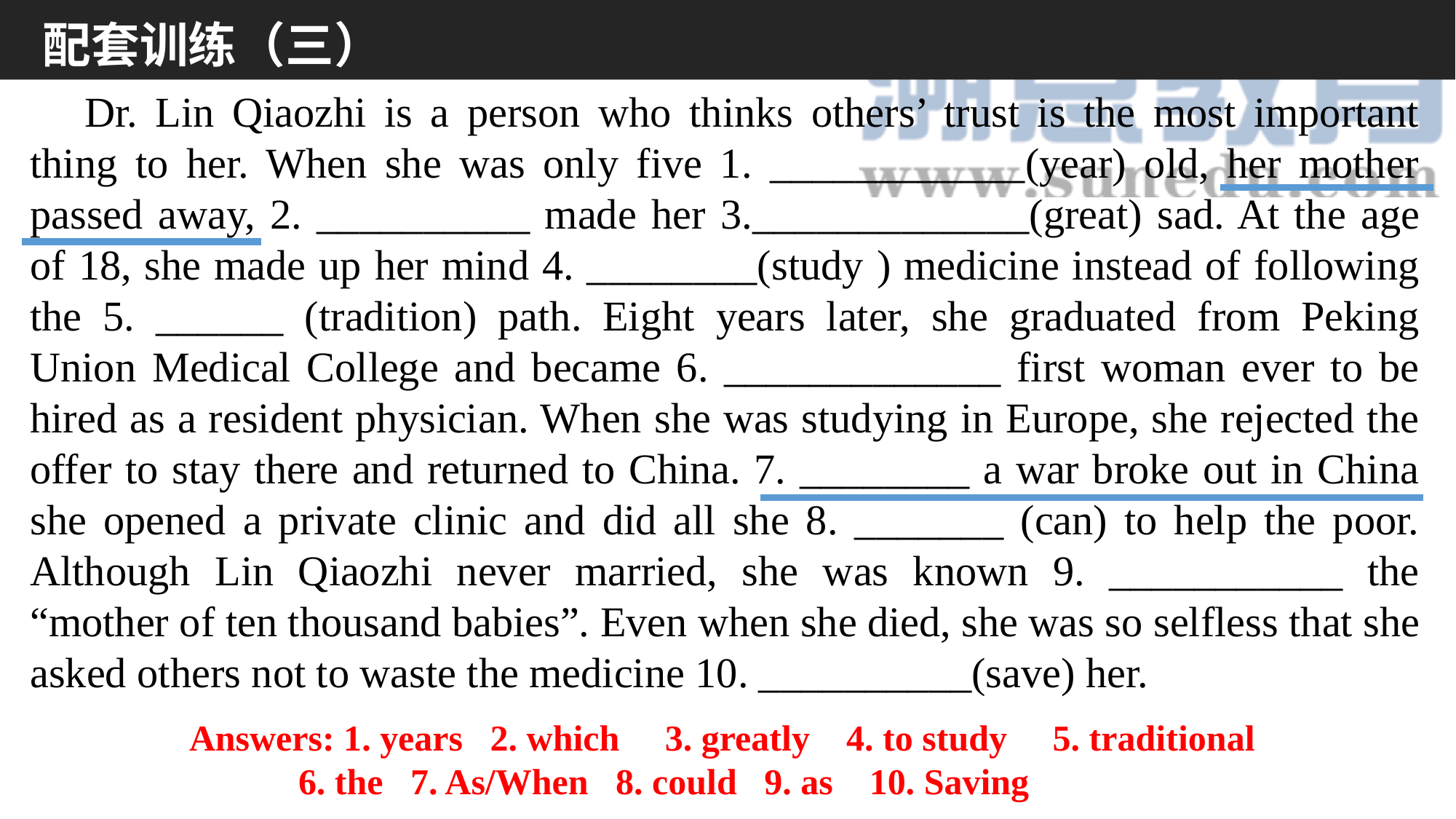

配套训练（三）
Dr. Lin Qiaozhi is a person who thinks others’ trust is the most important thing to her. When she was only five 1. ____________(year) old, her mother passed away, 2. __________ made her 3._____________(great) sad. At the age of 18, she made up her mind 4. ________(study ) medicine instead of following the 5. ______ (tradition) path. Eight years later, she graduated from Peking Union Medical College and became 6. _____________ first woman ever to be hired as a resident physician. When she was studying in Europe, she rejected the offer to stay there and returned to China. 7. ________ a war broke out in China she opened a private clinic and did all she 8. _______ (can) to help the poor. Although Lin Qiaozhi never married, she was known 9. ___________ the “mother of ten thousand babies”. Even when she died, she was so selfless that she asked others not to waste the medicine 10. __________(save) her.
Answers: 1. years   2. which     3. greatly    4. to study     5. traditional
            6. the   7. As/When   8. could   9. as    10. Saving